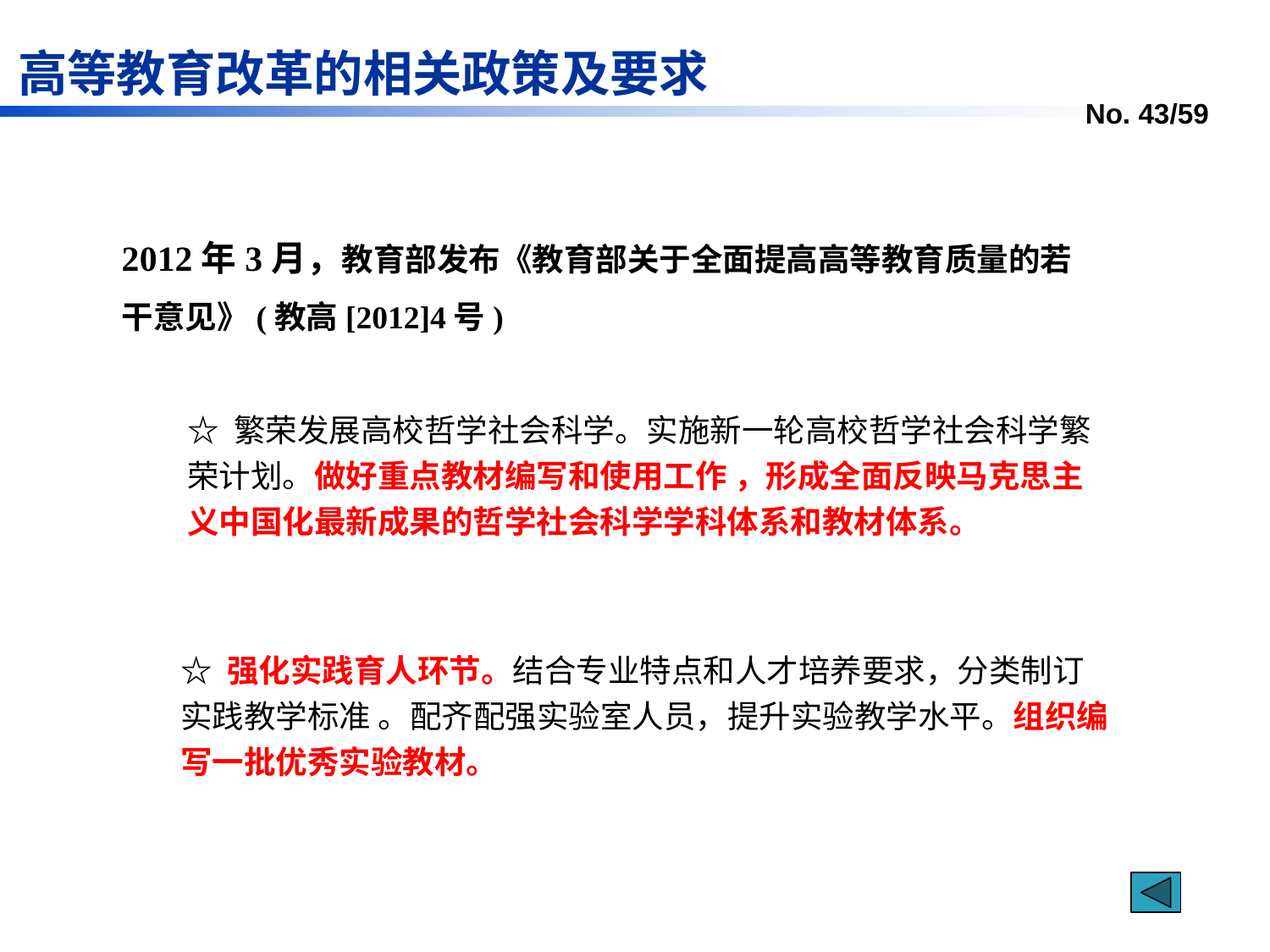

高等教育改革的相关政策及要求

2012年3月，教育部发布《教育部关于全面提高高等教育质量的若干意见》(教高[2012]4号)

☆ 繁荣发展高校哲学社会科学。实施新一轮高校哲学社会科学繁荣计划。做好重点教材编写和使用工作 ，形成全面反映马克思主义中国化最新成果的哲学社会科学学科体系和教材体系。
☆ 强化实践育人环节。结合专业特点和人才培养要求，分类制订实践教学标准 。配齐配强实验室人员，提升实验教学水平。组织编写一批优秀实验教材。